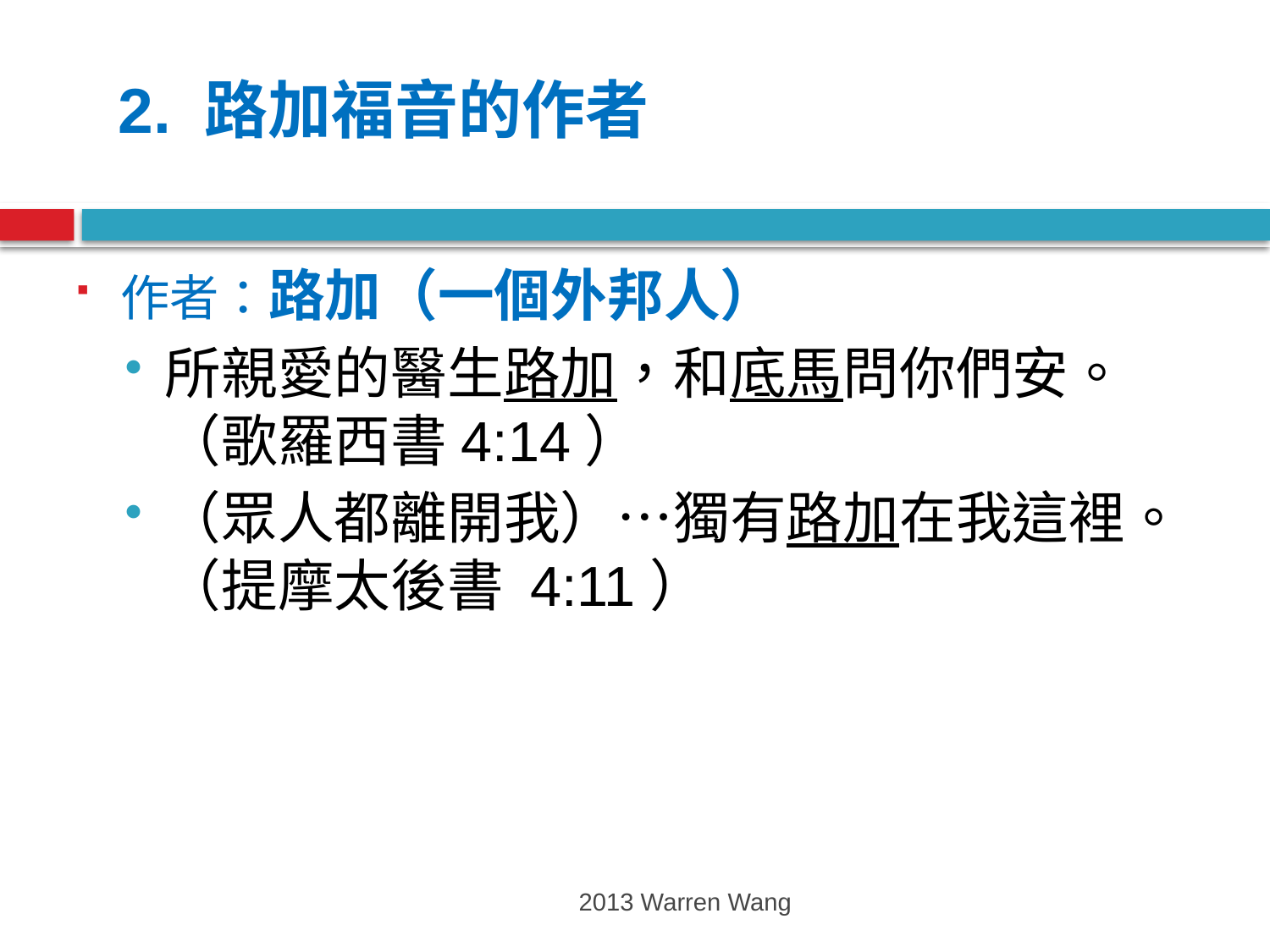

2. 路加福音的作者
作者：路加（一個外邦人）
所親愛的醫生路加，和底馬問你們安。（歌羅西書4:14）
（眾人都離開我）…獨有路加在我這裡。（提摩太後書 4:11）
2013 Warren Wang